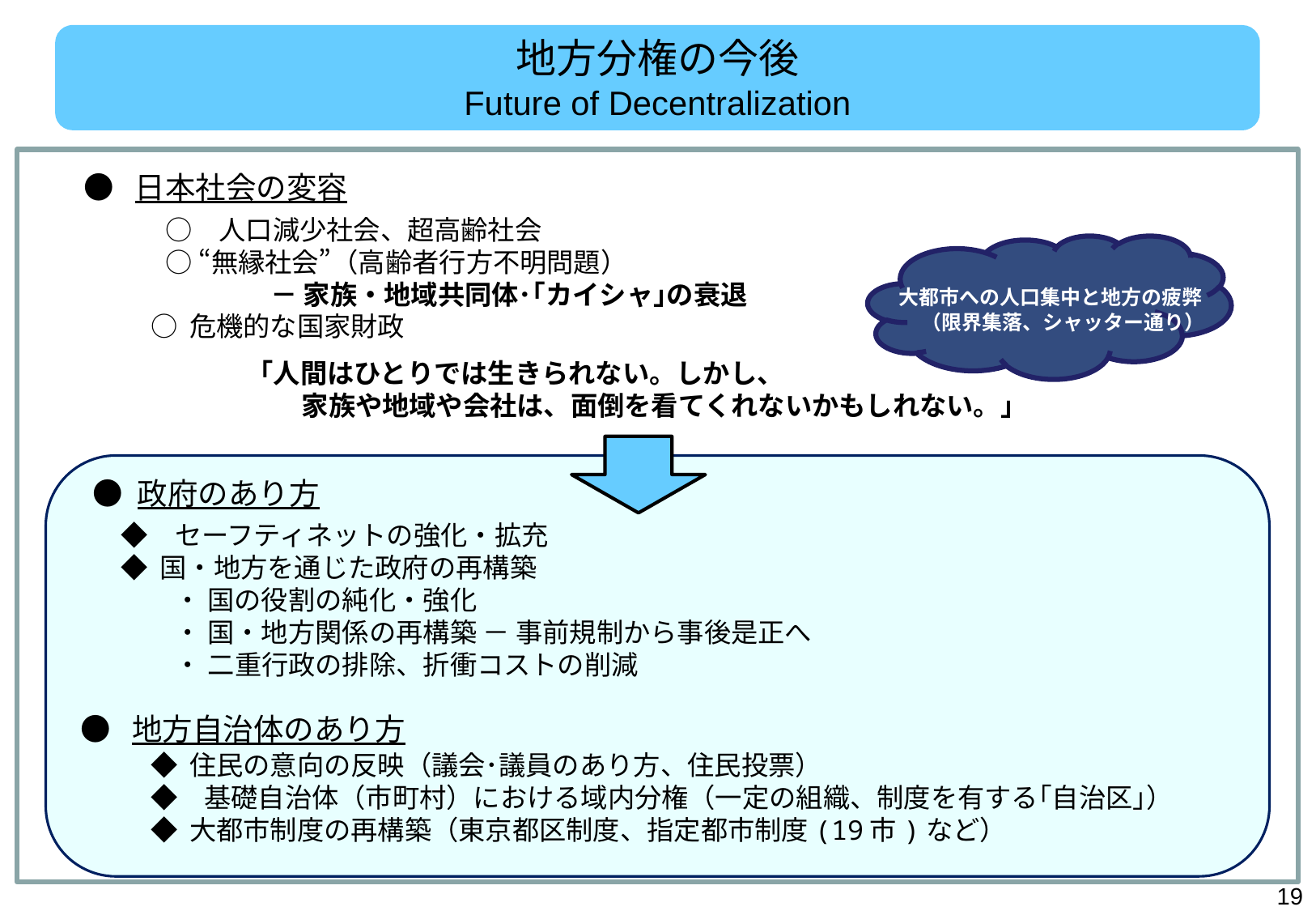

地方分権の今後
Future of Decentralization

     ●  日本社会の変容
　　 ○　人口減少社会、超高齢社会
　　 ○ “無縁社会”（高齢者行方不明問題）
　　   　 　　 － 家族・地域共同体･｢カイシャ｣の衰退
　   ○  危機的な国家財政

    大都市への人口集中と地方の疲弊
          （限界集落、シャッター通り）

「人間はひとりでは生きられない。しかし、
        家族や地域や会社は、面倒を看てくれないかもしれない。」

　　  ●  政府のあり方
　      ◆　セーフティネットの強化・拡充
　      ◆  国・地方を通じた政府の再構築
　　　      ・ 国の役割の純化・強化
　　　      ・ 国・地方関係の再構築 － 事前規制から事後是正へ
　　　      ・ 二重行政の排除、折衝コストの削減
          ●  地方自治体のあり方
　　　  ◆  住民の意向の反映（議会･議員のあり方、住民投票）
　　　  ◆　基礎自治体（市町村）における域内分権（一定の組織、制度を有する｢自治区｣）
　　　  ◆  大都市制度の再構築（東京都区制度、指定都市制度(19市)など）
19